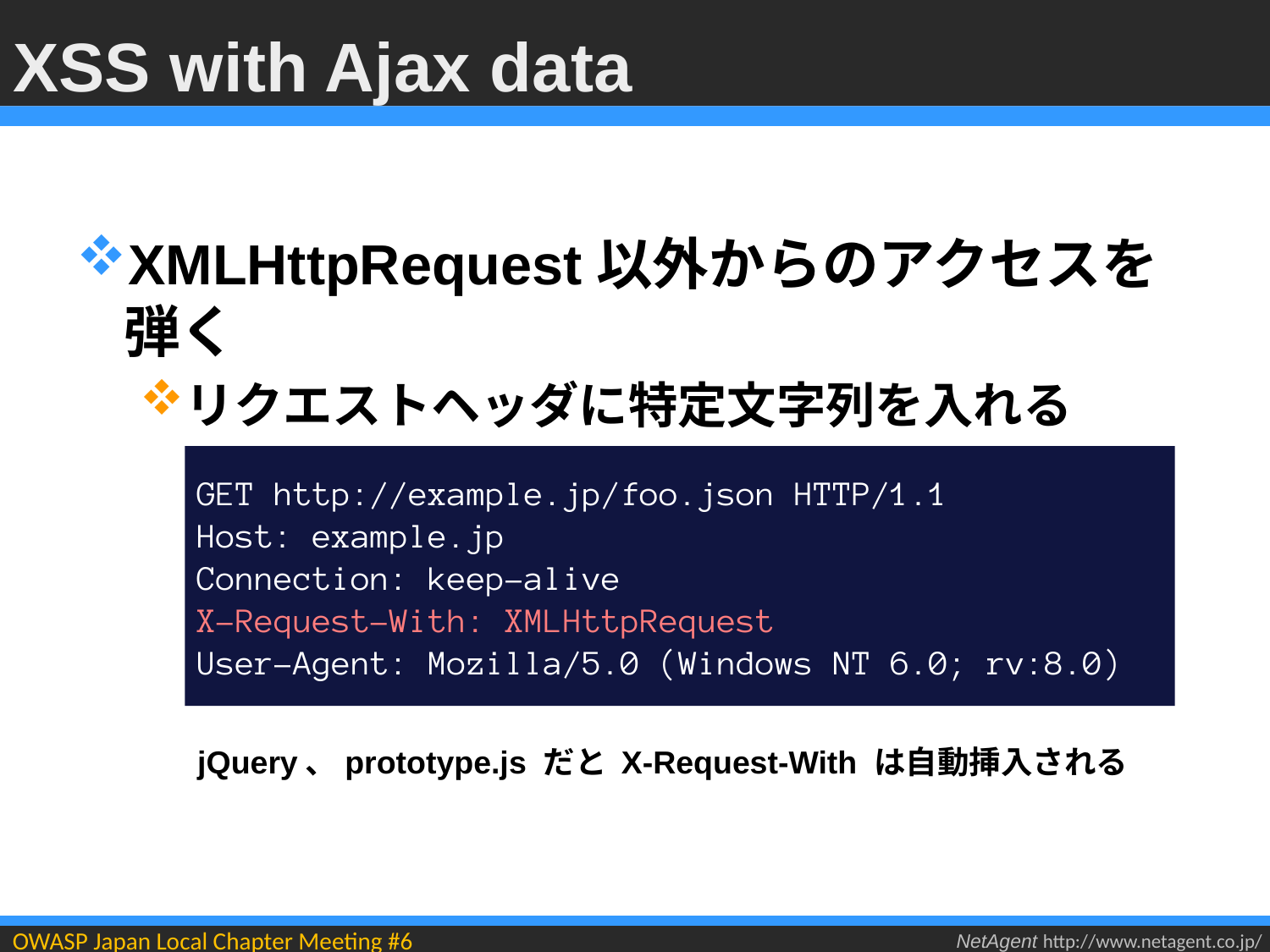

# XSS with Ajax data
XMLHttpRequest以外からのアクセスを弾く
リクエストヘッダに特定文字列を入れる
GET http://example.jp/foo.json HTTP/1.1
Host: example.jp
Connection: keep-alive
X-Request-With: XMLHttpRequest
User-Agent: Mozilla/5.0 (Windows NT 6.0; rv:8.0)
jQuery、prototype.js だと X-Request-With は自動挿入される